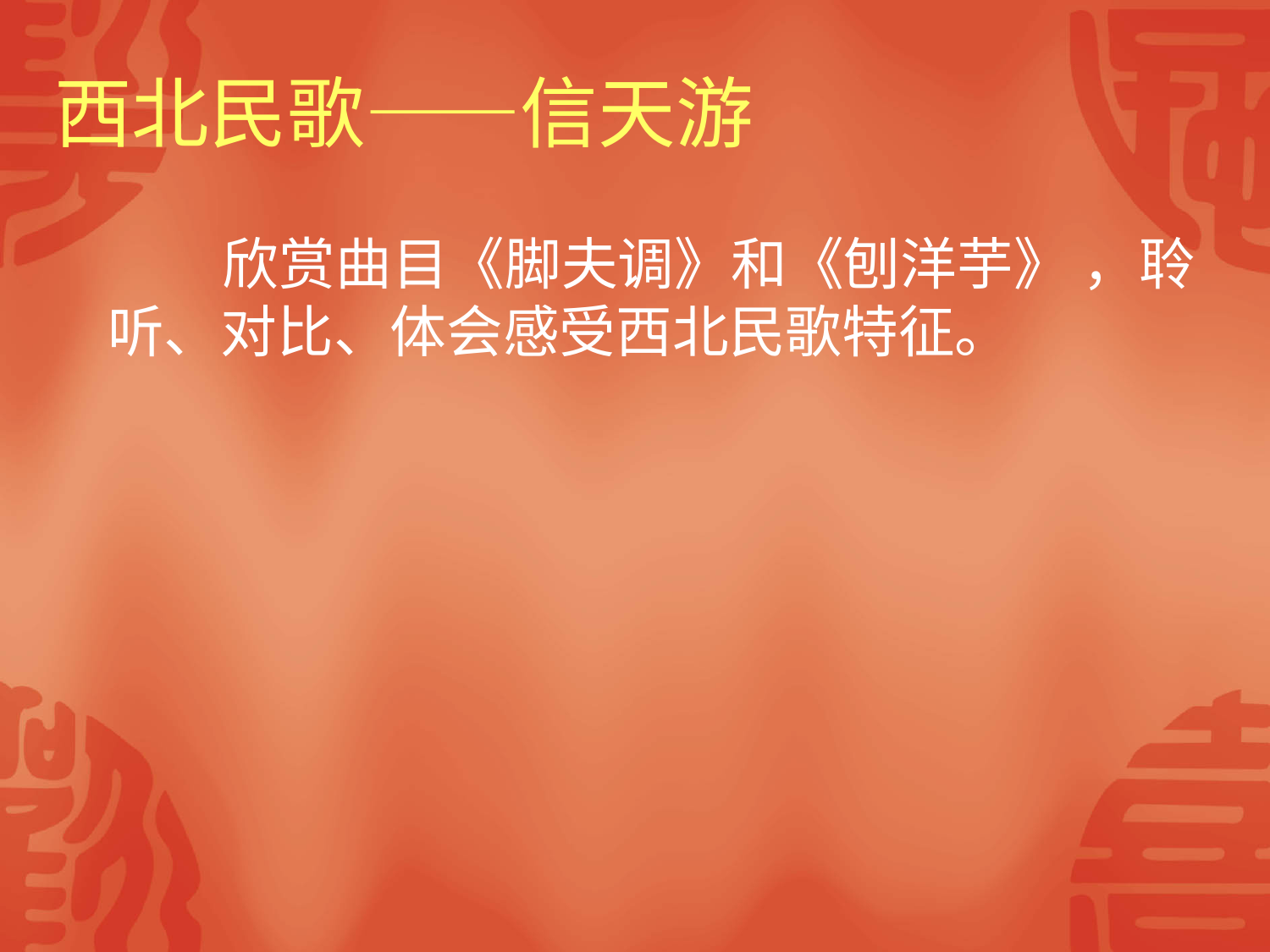

# 西北民歌——信天游
        欣赏曲目《脚夫调》和《刨洋芋》 ，聆听、对比、体会感受西北民歌特征。